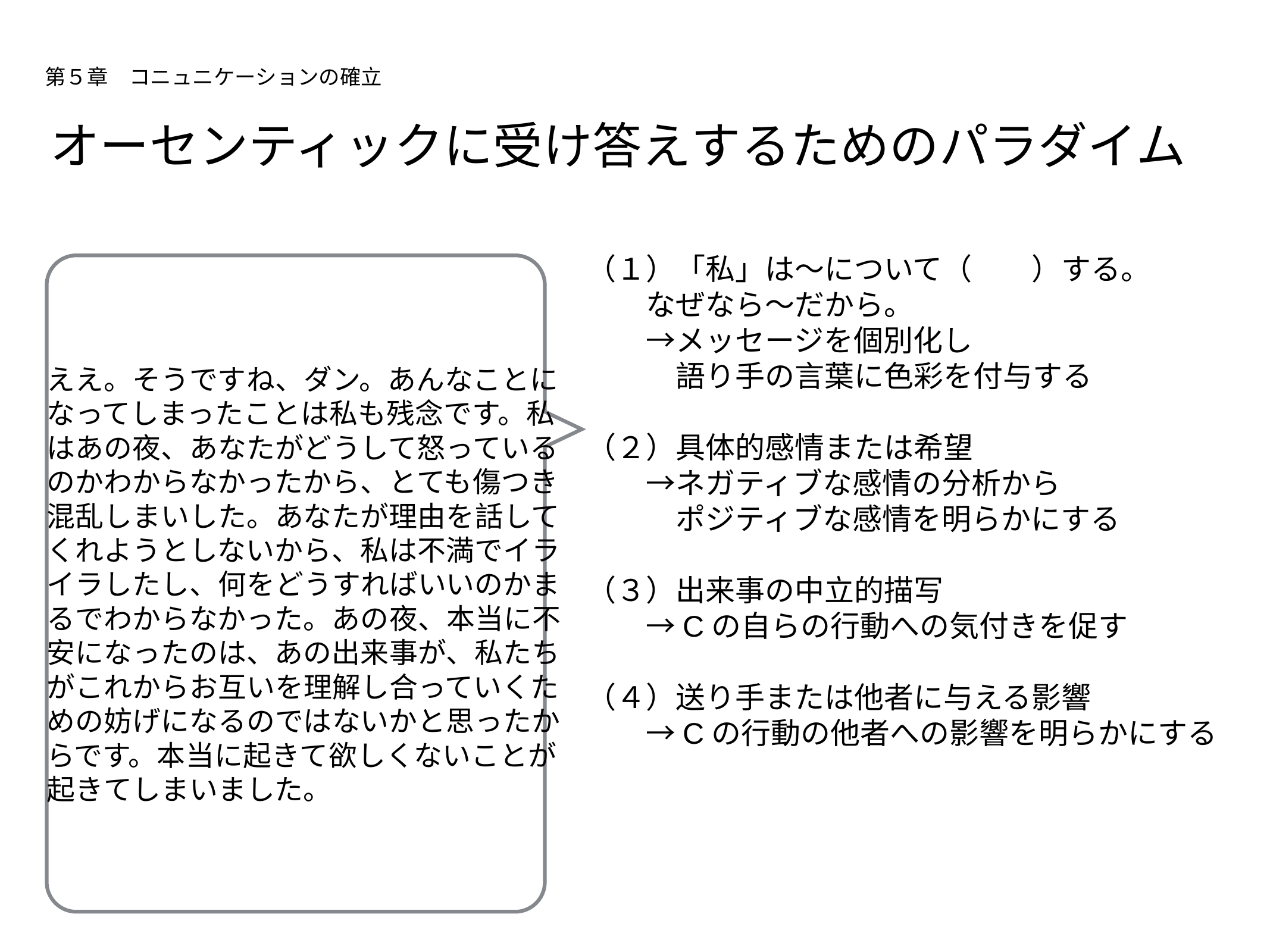

# 第５章　コニュニケーションの確立

オーセンティックに受け答えするためのパラダイム
（１）「私」は〜について（　　）する。
　　なぜなら〜だから。
　　→メッセージを個別化し
　　　語り手の言葉に色彩を付与する

（２）具体的感情または希望
　　→ネガティブな感情の分析から
　　　ポジティブな感情を明らかにする

（３）出来事の中立的描写
　　→Cの自らの行動への気付きを促す

（４）送り手または他者に与える影響
　　→Cの行動の他者への影響を明らかにする
ええ。そうですね、ダン。あんなことになってしまったことは私も残念です。私はあの夜、あなたがどうして怒っているのかわからなかったから、とても傷つき混乱しまいした。あなたが理由を話してくれようとしないから、私は不満でイライラしたし、何をどうすればいいのかまるでわからなかった。あの夜、本当に不安になったのは、あの出来事が、私たちがこれからお互いを理解し合っていくための妨げになるのではないかと思ったからです。本当に起きて欲しくないことが起きてしまいました。